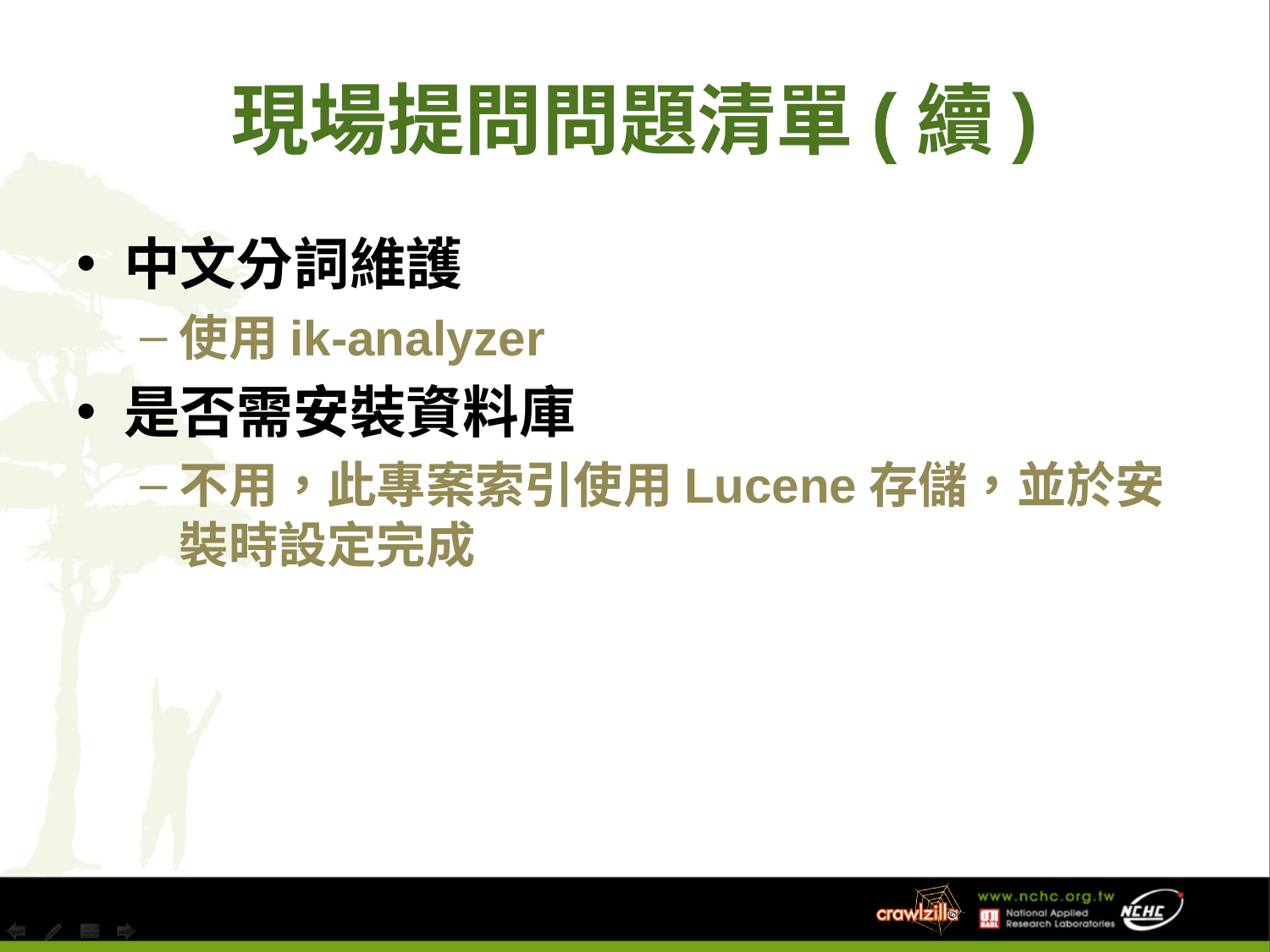

# 現場提問問題清單(續)
中文分詞維護
使用ik-analyzer
是否需安裝資料庫
不用，此專案索引使用Lucene存儲，並於安裝時設定完成